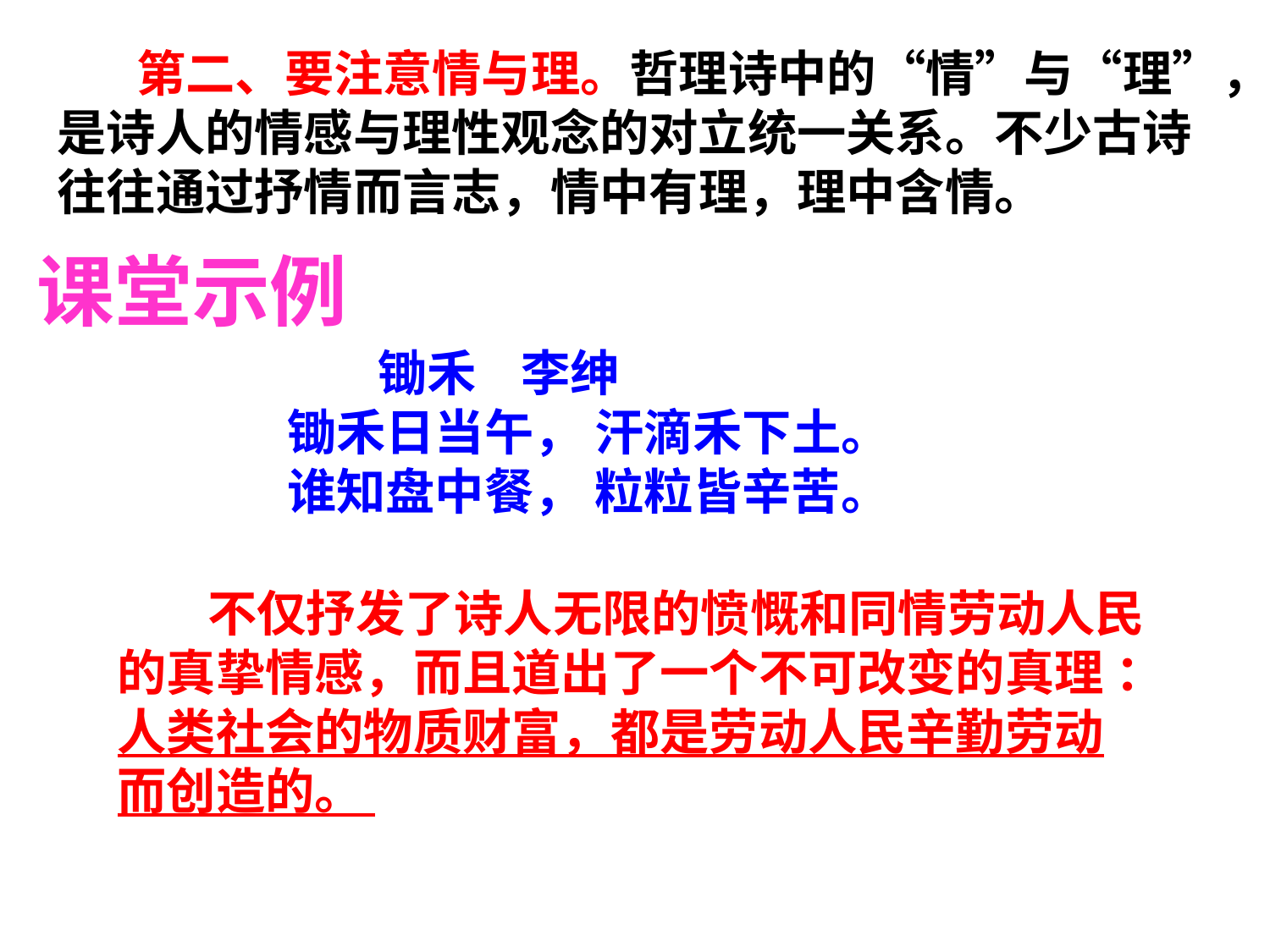

第二、要注意情与理。哲理诗中的“情”与“理”，是诗人的情感与理性观念的对立统一关系。不少古诗往往通过抒情而言志，情中有理，理中含情。
课堂示例
       锄禾    李绅
锄禾日当午， 汗滴禾下土。
谁知盘中餐， 粒粒皆辛苦。
       不仅抒发了诗人无限的愤慨和同情劳动人民的真挚情感，而且道出了一个不可改变的真理 ：人类社会的物质财富，都是劳动人民辛勤劳动而创造的。